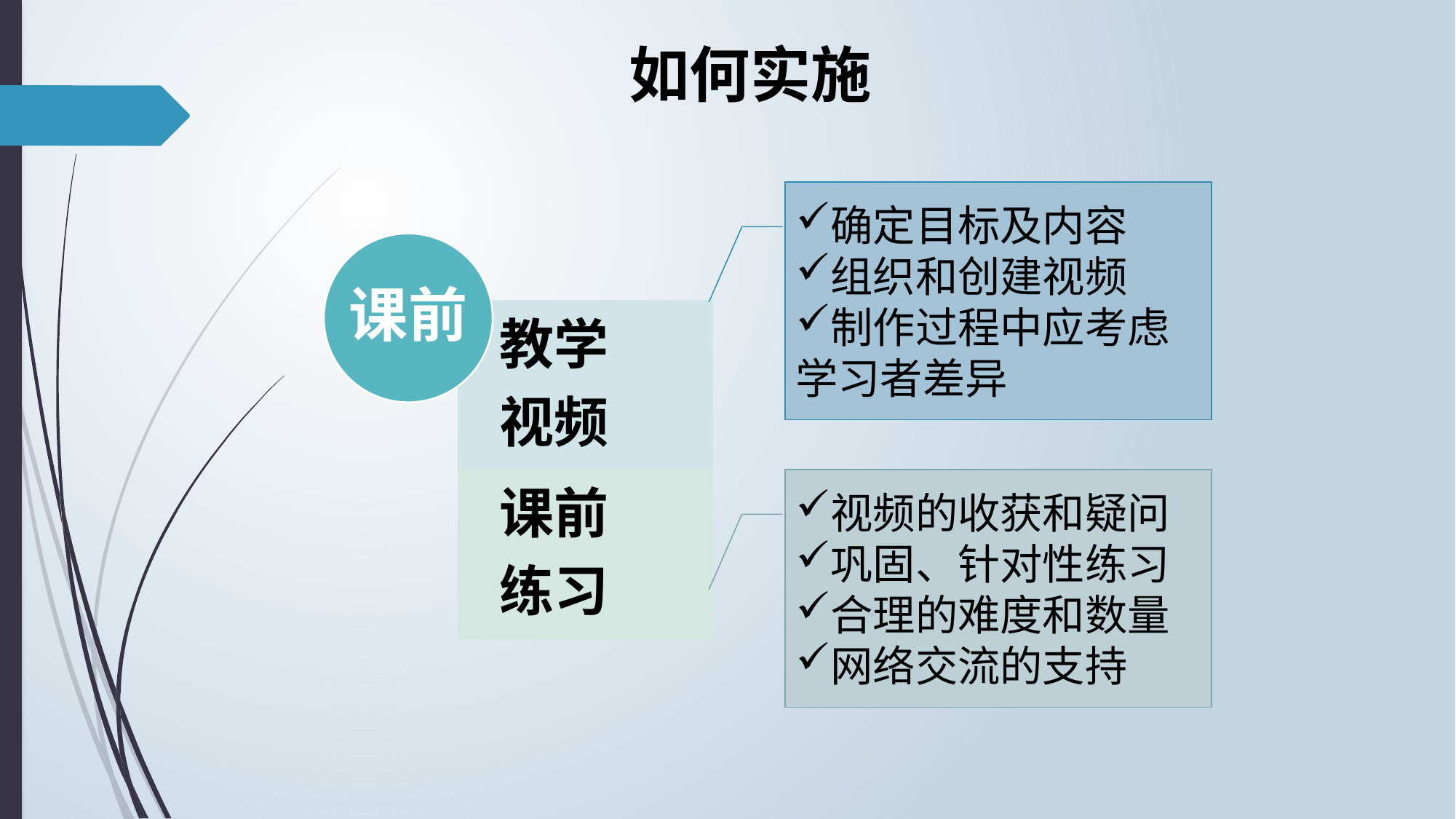

如何实施
确定目标及内容
组织和创建视频
制作过程中应考虑学习者差异
课前
教学
视频
视频的收获和疑问
巩固、针对性练习
合理的难度和数量
网络交流的支持
课前
练习